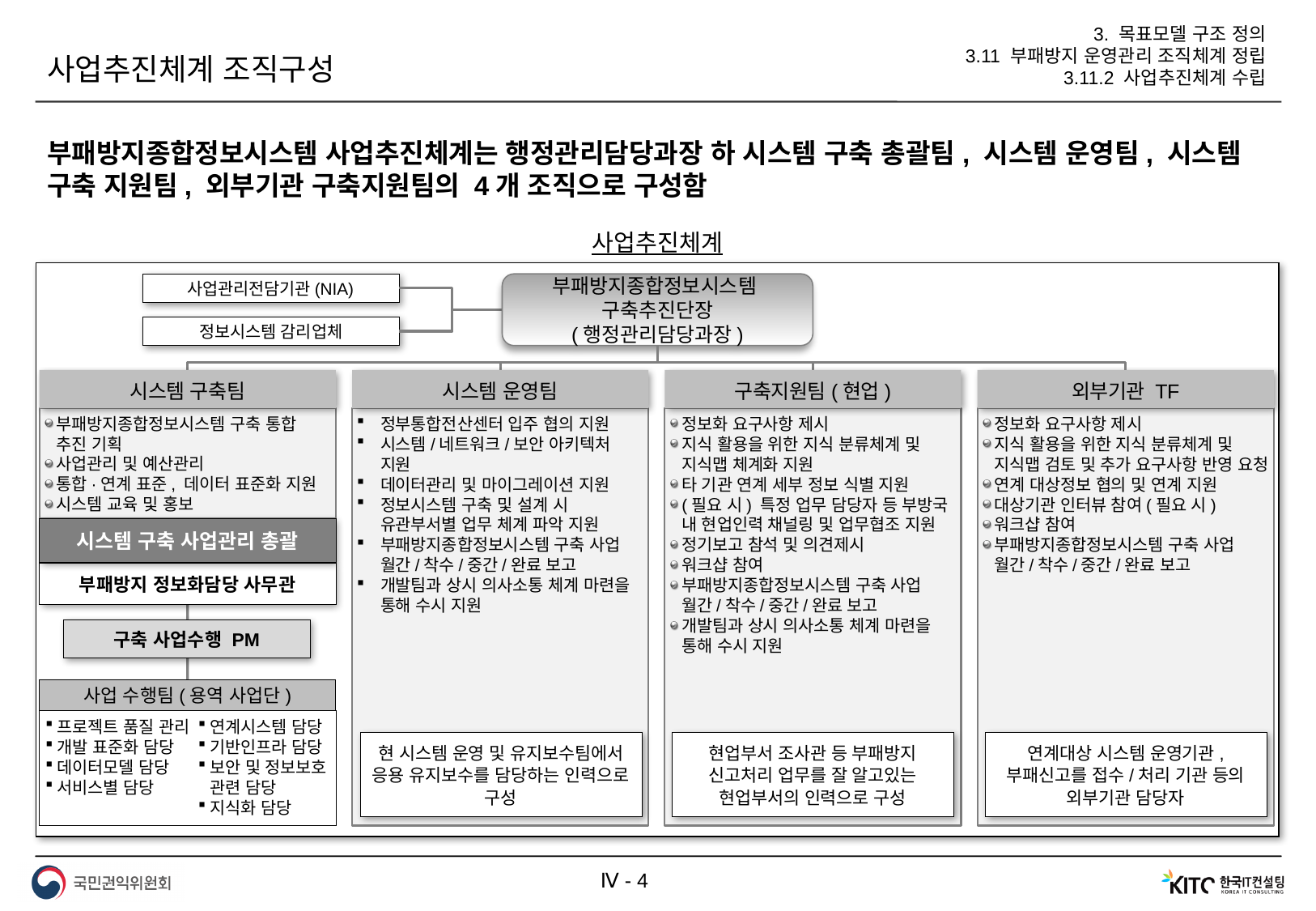

3. 목표모델 구조 정의
3.11 부패방지 운영관리 조직체계 정립
3.11.2 사업추진체계 수립
사업추진체계 조직구성
부패방지종합정보시스템 사업추진체계는 행정관리담당과장 하 시스템 구축 총괄팀, 시스템 운영팀, 시스템 구축 지원팀, 외부기관 구축지원팀의 4개 조직으로 구성함
사업추진체계

사업관리전담기관(NIA)
부패방지종합정보시스템
구축추진단장
(행정관리담당과장)
정보시스템 감리업체
시스템 구축팀
부패방지종합정보시스템 구축 통합 추진 기획
사업관리 및 예산관리
통합·연계 표준, 데이터 표준화 지원
시스템 교육 및 홍보
시스템 운영팀
구축지원팀(현업)
외부기관 TF
정부통합전산센터 입주 협의 지원
시스템/네트워크/보안 아키텍처 지원
데이터관리 및 마이그레이션 지원
정보시스템 구축 및 설계 시 유관부서별 업무 체계 파악 지원
부패방지종합정보시스템 구축 사업 월간/착수/중간/완료 보고
개발팀과 상시 의사소통 체계 마련을 통해 수시 지원

정보화 요구사항 제시
지식 활용을 위한 지식 분류체계 및 지식맵 체계화 지원
타 기관 연계 세부 정보 식별 지원
(필요 시) 특정 업무 담당자 등 부방국 내 현업인력 채널링 및 업무협조 지원
정기보고 참석 및 의견제시
워크샵 참여
부패방지종합정보시스템 구축 사업 월간/착수/중간/완료 보고
개발팀과 상시 의사소통 체계 마련을 통해 수시 지원

정보화 요구사항 제시
지식 활용을 위한 지식 분류체계 및 지식맵 검토 및 추가 요구사항 반영 요청
연계 대상정보 협의 및 연계 지원
대상기관 인터뷰 참여(필요 시)
워크샵 참여
부패방지종합정보시스템 구축 사업 월간/착수/중간/완료 보고

시스템 구축 사업관리 총괄
부패방지 정보화담당 사무관
구축 사업수행 PM
사업 수행팀(용역 사업단)

프로젝트 품질 관리
개발 표준화 담당
데이터모델 담당
서비스별 담당
연계시스템 담당
기반인프라 담당
보안 및 정보보호 관련 담당
지식화 담당
현 시스템 운영 및 유지보수팀에서 응용 유지보수를 담당하는 인력으로 구성
현업부서 조사관 등 부패방지 신고처리 업무를 잘 알고있는 현업부서의 인력으로 구성
연계대상 시스템 운영기관, 부패신고를 접수/처리 기관 등의 외부기관 담당자